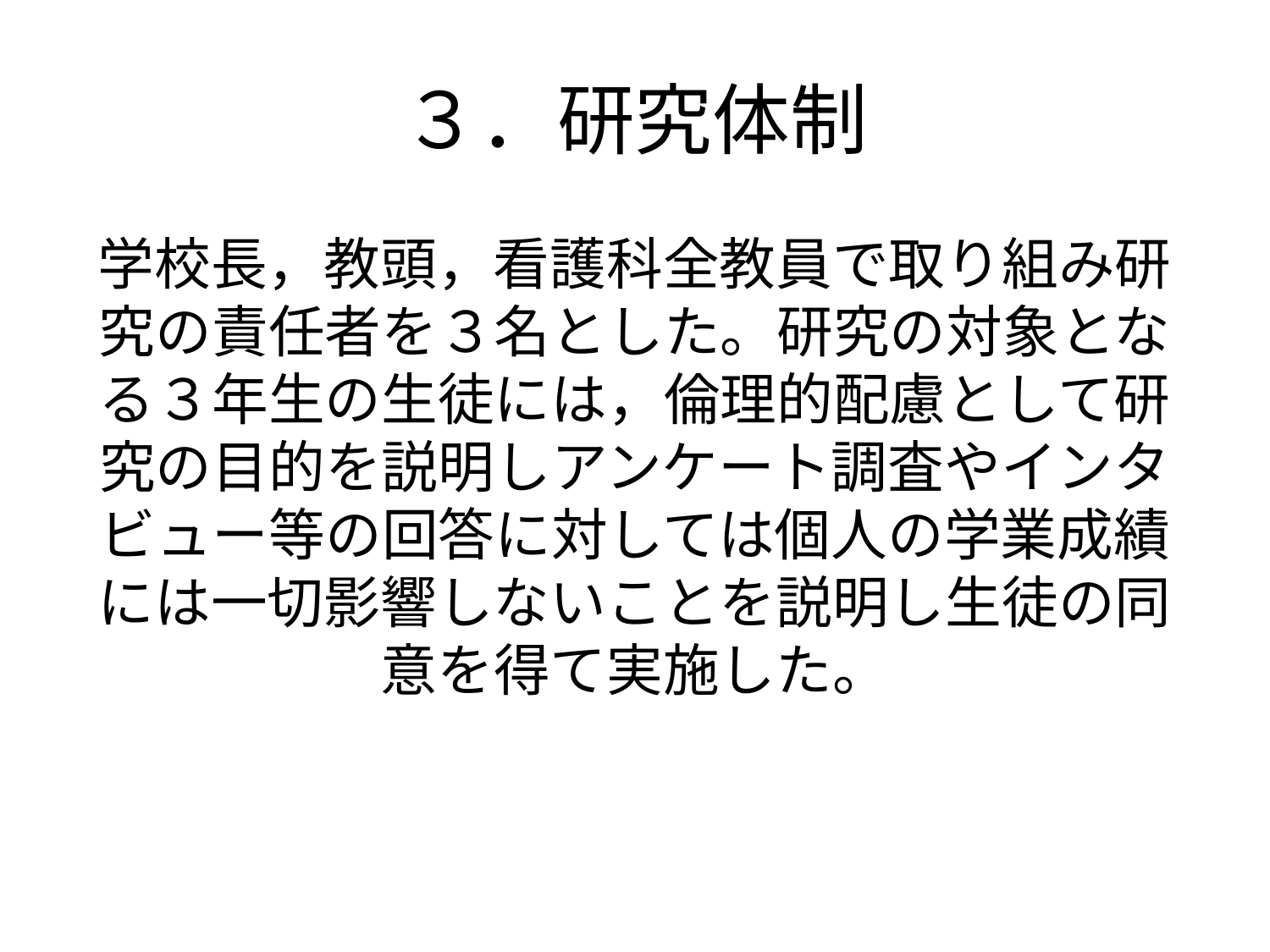

# ３．研究体制
学校長，教頭，看護科全教員で取り組み研究の責任者を３名とした。研究の対象となる３年生の生徒には，倫理的配慮として研究の目的を説明しアンケート調査やインタビュー等の回答に対しては個人の学業成績には一切影響しないことを説明し生徒の同意を得て実施した。